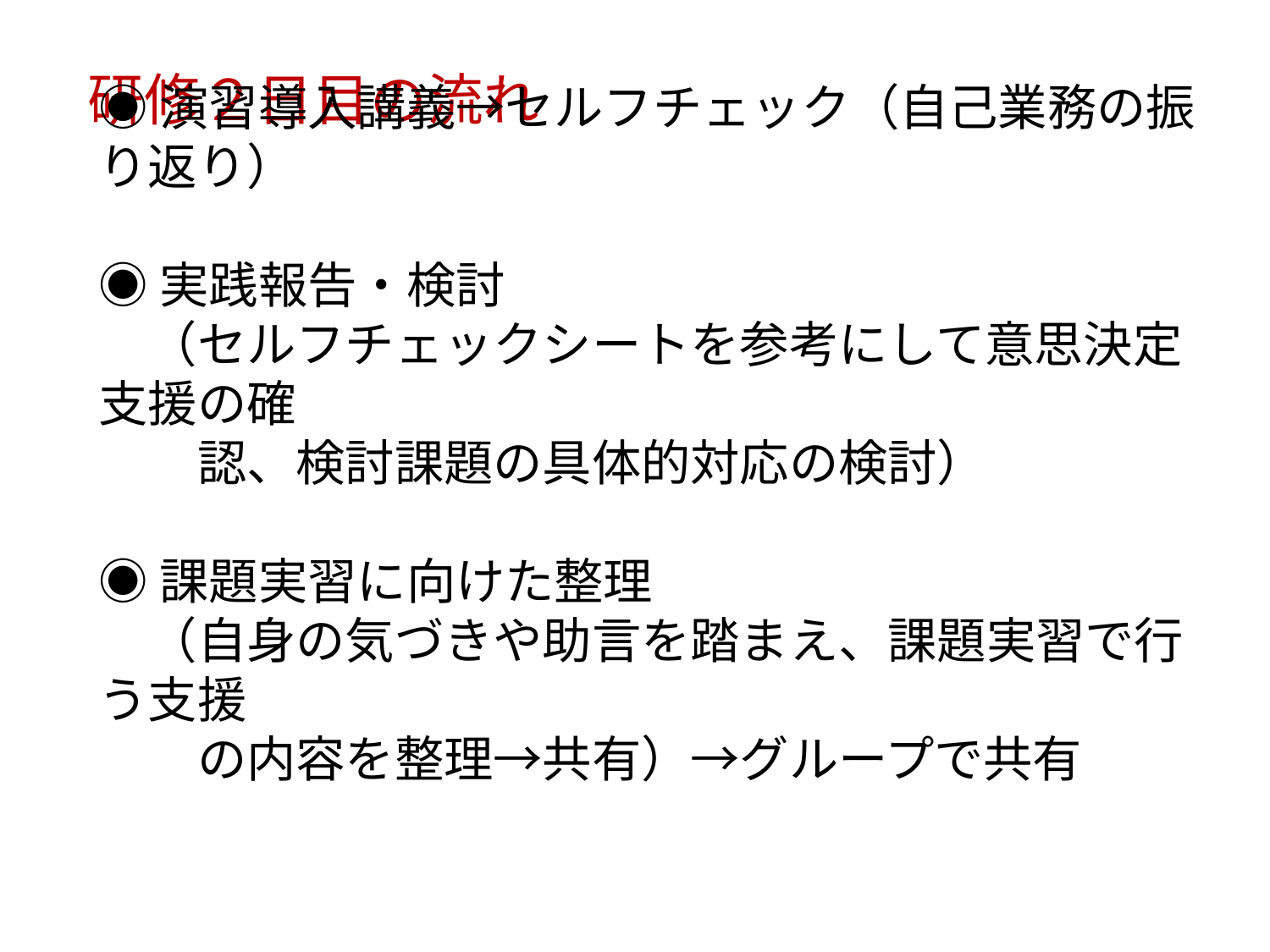

研修２日目の流れ
◉演習導入講義→セルフチェック（自己業務の振り返り）

◉実践報告・検討
　（セルフチェックシートを参考にして意思決定支援の確
　　認、検討課題の具体的対応の検討）

◉課題実習に向けた整理
　（自身の気づきや助言を踏まえ、課題実習で行う支援
　　の内容を整理→共有）→グループで共有